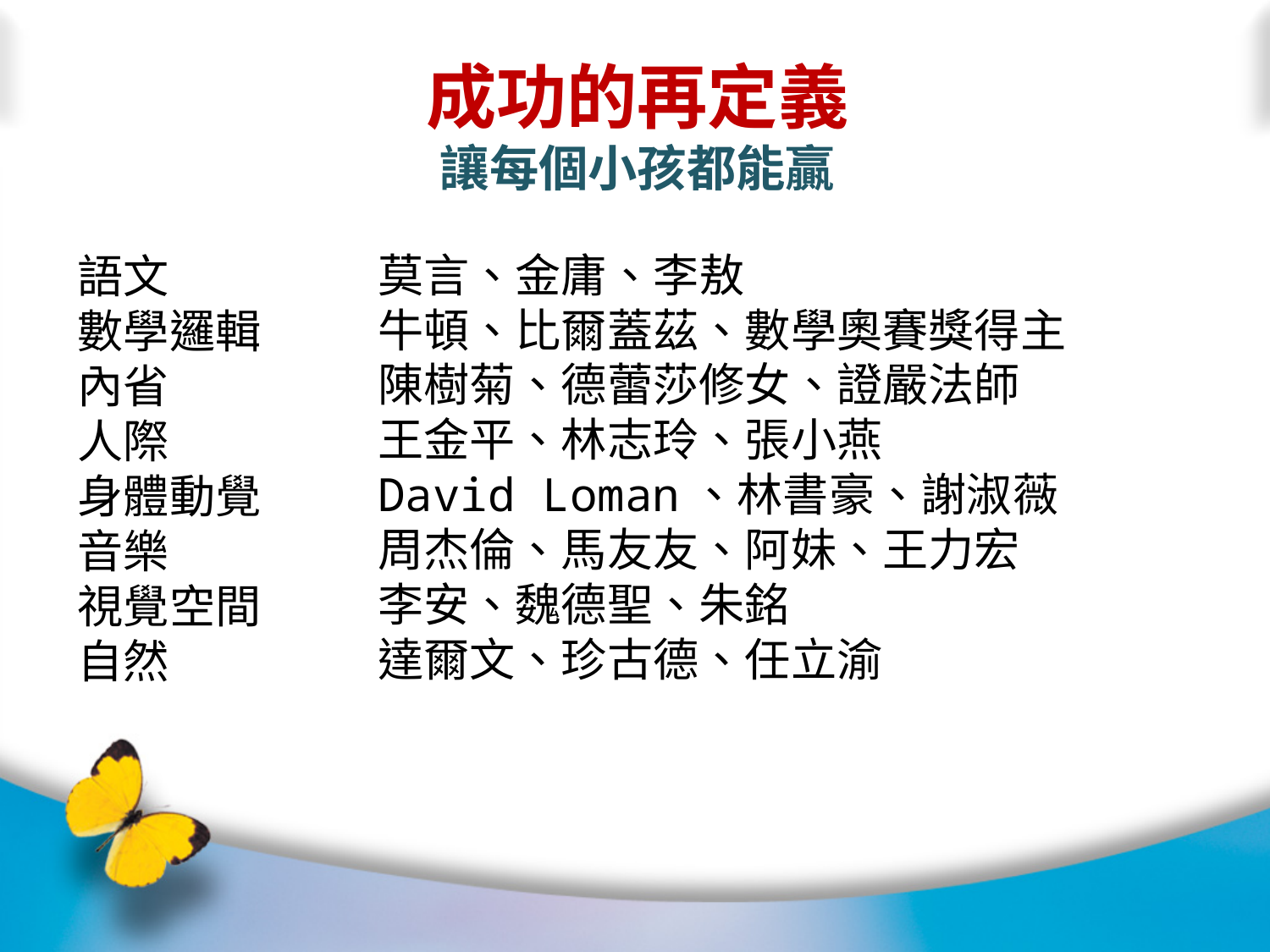

成功的再定義
讓每個小孩都能贏
莫言、金庸、李敖
牛頓、比爾蓋茲、數學奧賽獎得主
陳樹菊、德蕾莎修女、證嚴法師
王金平、林志玲、張小燕
David Loman、林書豪、謝淑薇
周杰倫、馬友友、阿妹、王力宏
李安、魏德聖、朱銘
達爾文、珍古德、任立渝
語文
數學邏輯
內省
人際
身體動覺
音樂
視覺空間
自然